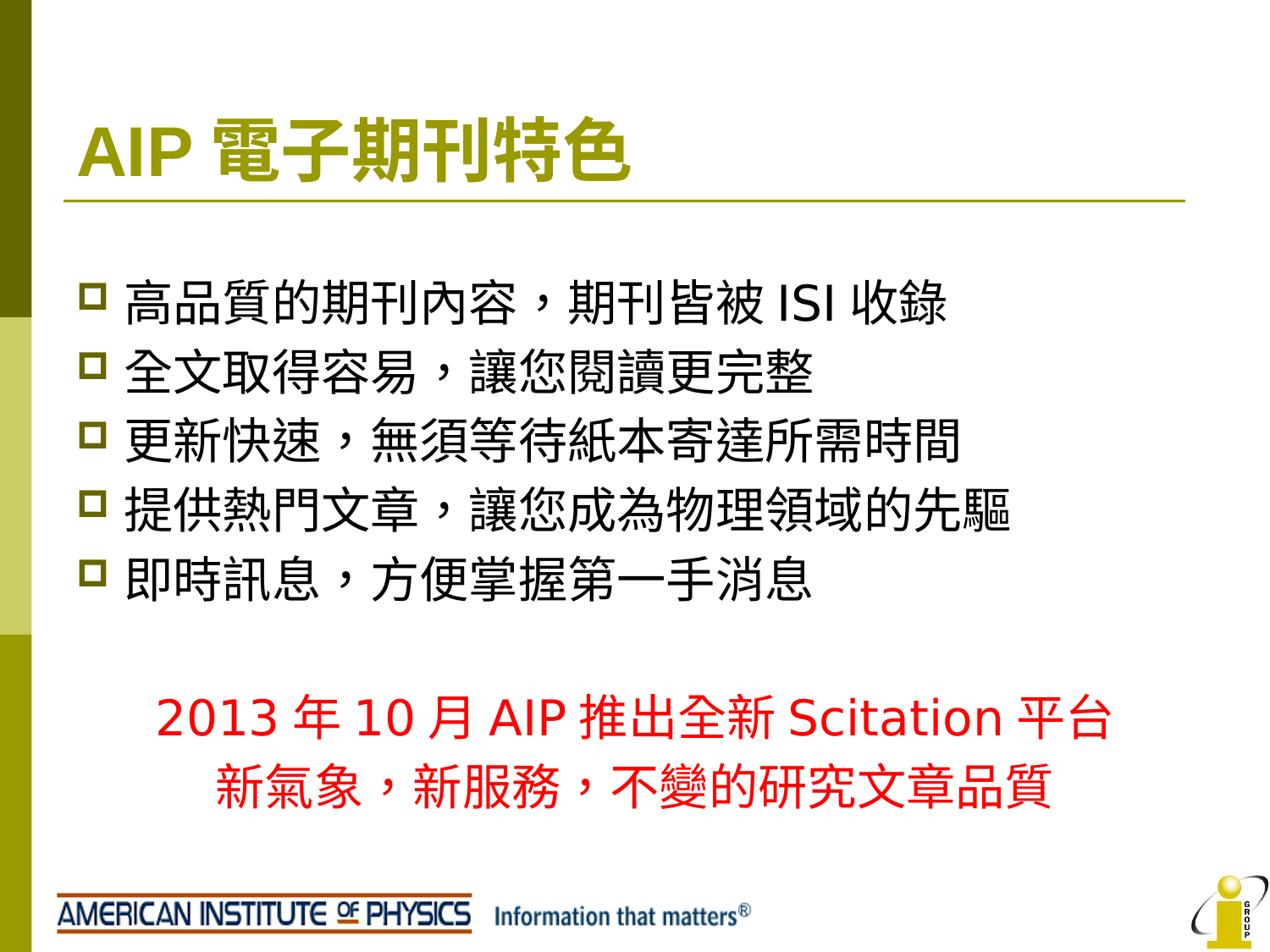

# AIP電子期刊特色
高品質的期刊內容，期刊皆被ISI收錄
全文取得容易，讓您閱讀更完整
更新快速，無須等待紙本寄達所需時間
提供熱門文章，讓您成為物理領域的先驅
即時訊息，方便掌握第一手消息

2013年10月AIP推出全新Scitation平台
新氣象，新服務，不變的研究文章品質